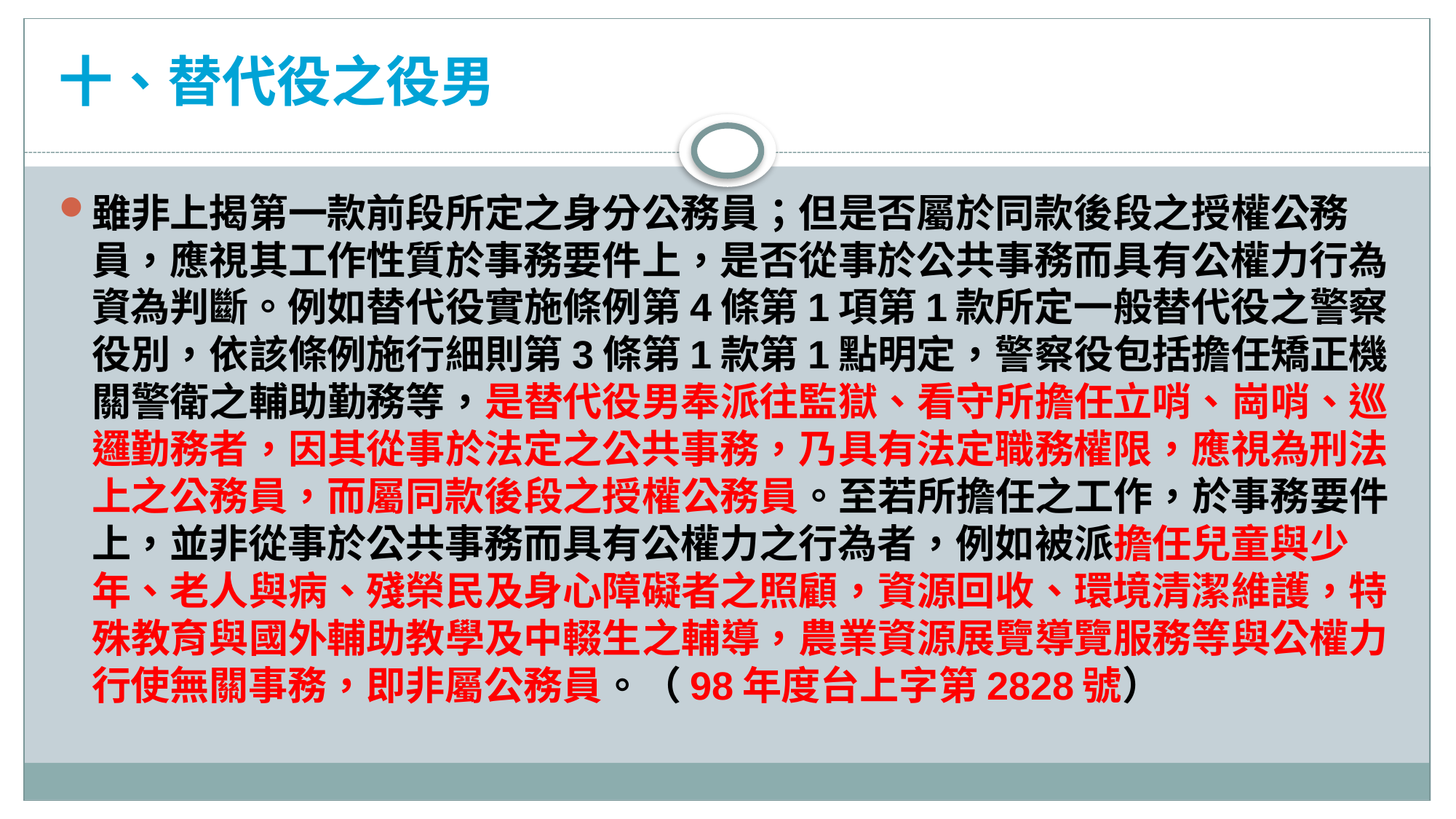

# 十、替代役之役男
雖非上揭第一款前段所定之身分公務員；但是否屬於同款後段之授權公務員，應視其工作性質於事務要件上，是否從事於公共事務而具有公權力行為資為判斷。例如替代役實施條例第4條第1項第1款所定一般替代役之警察役別，依該條例施行細則第3條第1款第1點明定，警察役包括擔任矯正機關警衛之輔助勤務等，是替代役男奉派往監獄、看守所擔任立哨、崗哨、巡邏勤務者，因其從事於法定之公共事務，乃具有法定職務權限，應視為刑法上之公務員，而屬同款後段之授權公務員。至若所擔任之工作，於事務要件上，並非從事於公共事務而具有公權力之行為者，例如被派擔任兒童與少年、老人與病、殘榮民及身心障礙者之照顧，資源回收、環境清潔維護，特殊教育與國外輔助教學及中輟生之輔導，農業資源展覽導覽服務等與公權力行使無關事務，即非屬公務員。（98年度台上字第2828號）